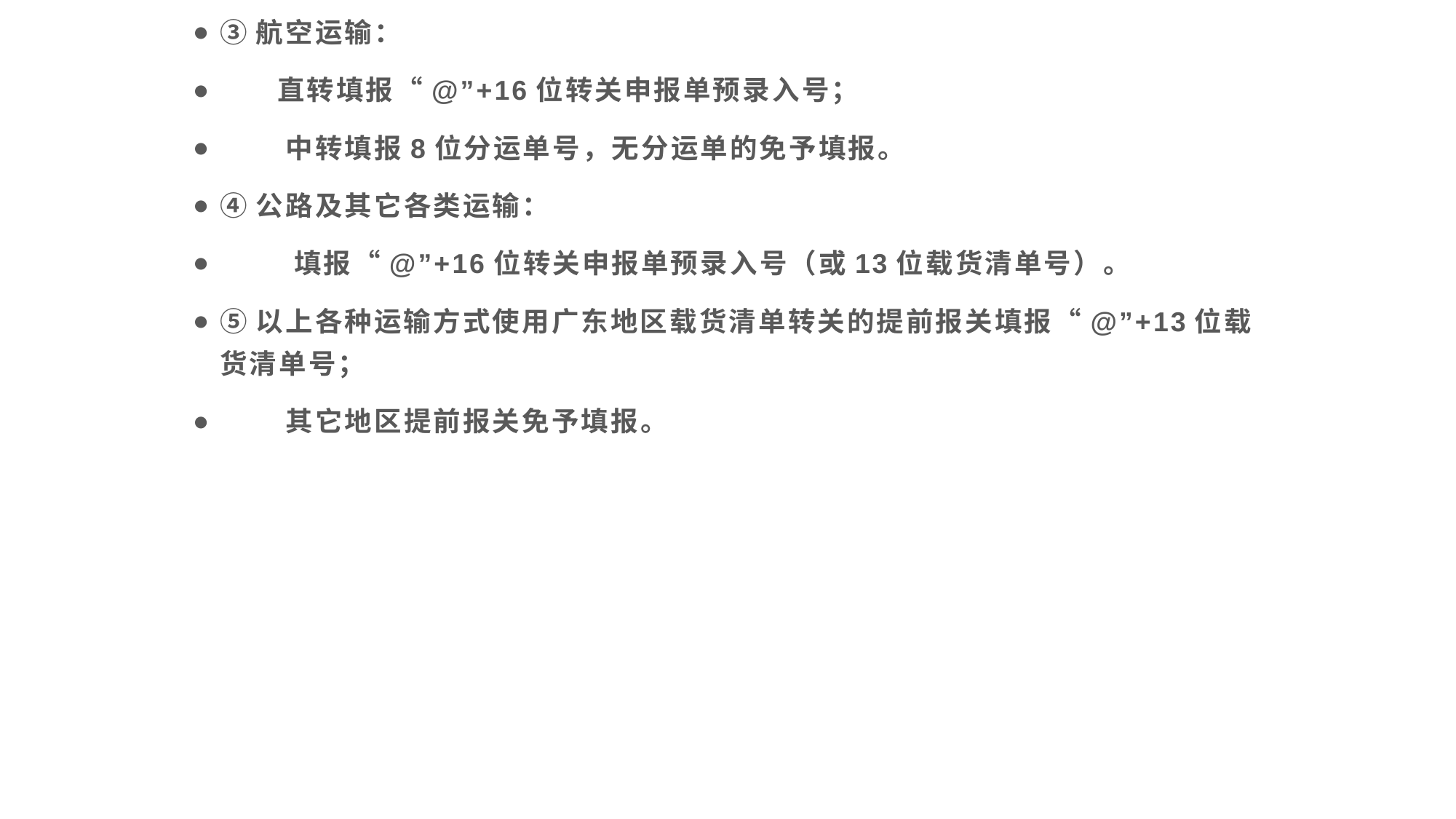

③航空运输：
      直转填报“@”+16位转关申报单预录入号；
       中转填报8位分运单号，无分运单的免予填报。
④公路及其它各类运输：
        填报“@”+16位转关申报单预录入号（或13位载货清单号）。
⑤以上各种运输方式使用广东地区载货清单转关的提前报关填报“@”+13位载货清单号；
       其它地区提前报关免予填报。